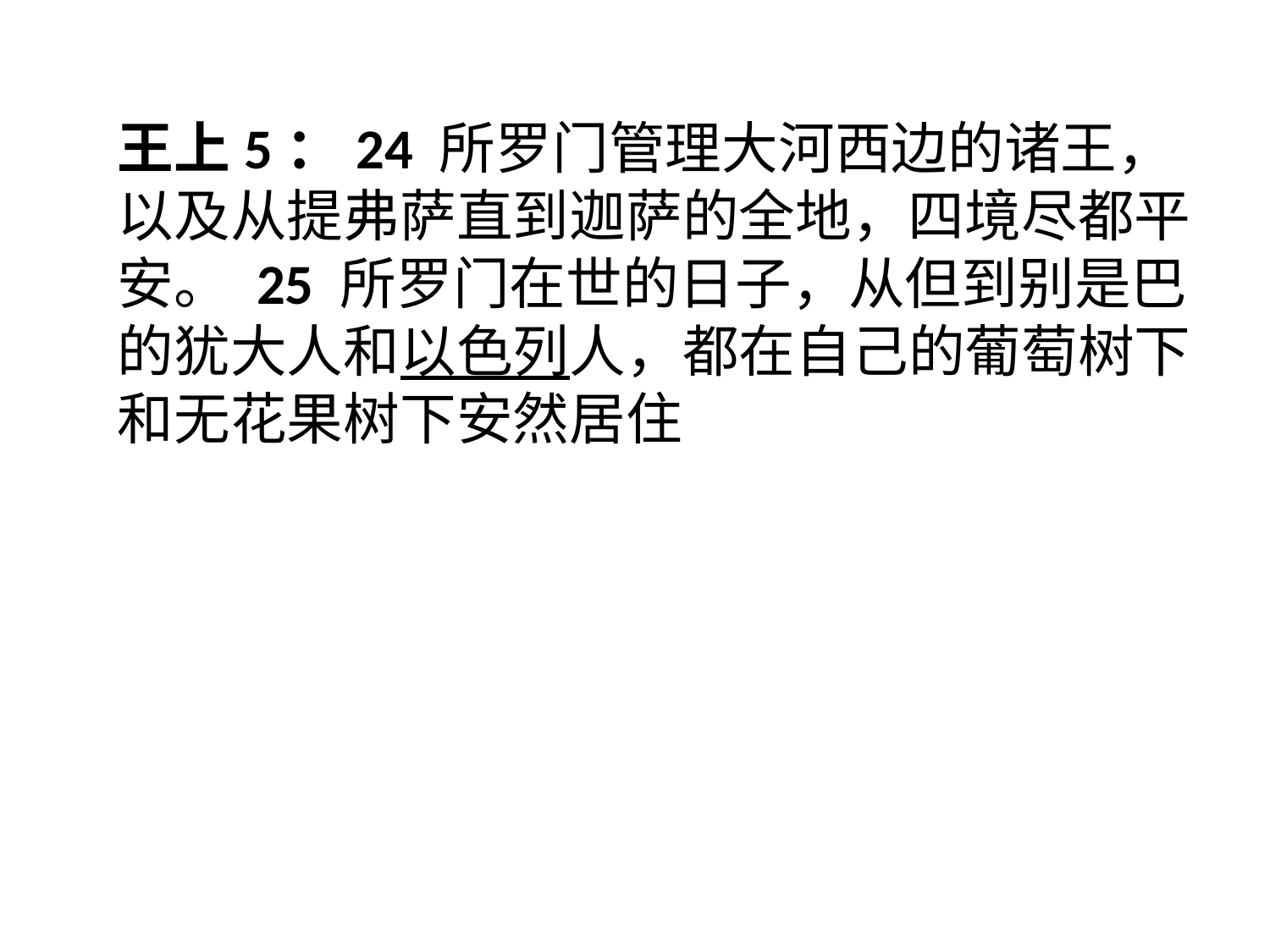

王上5：24 所罗门管理大河西边的诸王，以及从提弗萨直到迦萨的全地，四境尽都平安。 25 所罗门在世的日子，从但到别是巴的犹大人和以色列人，都在自己的葡萄树下和无花果树下安然居住